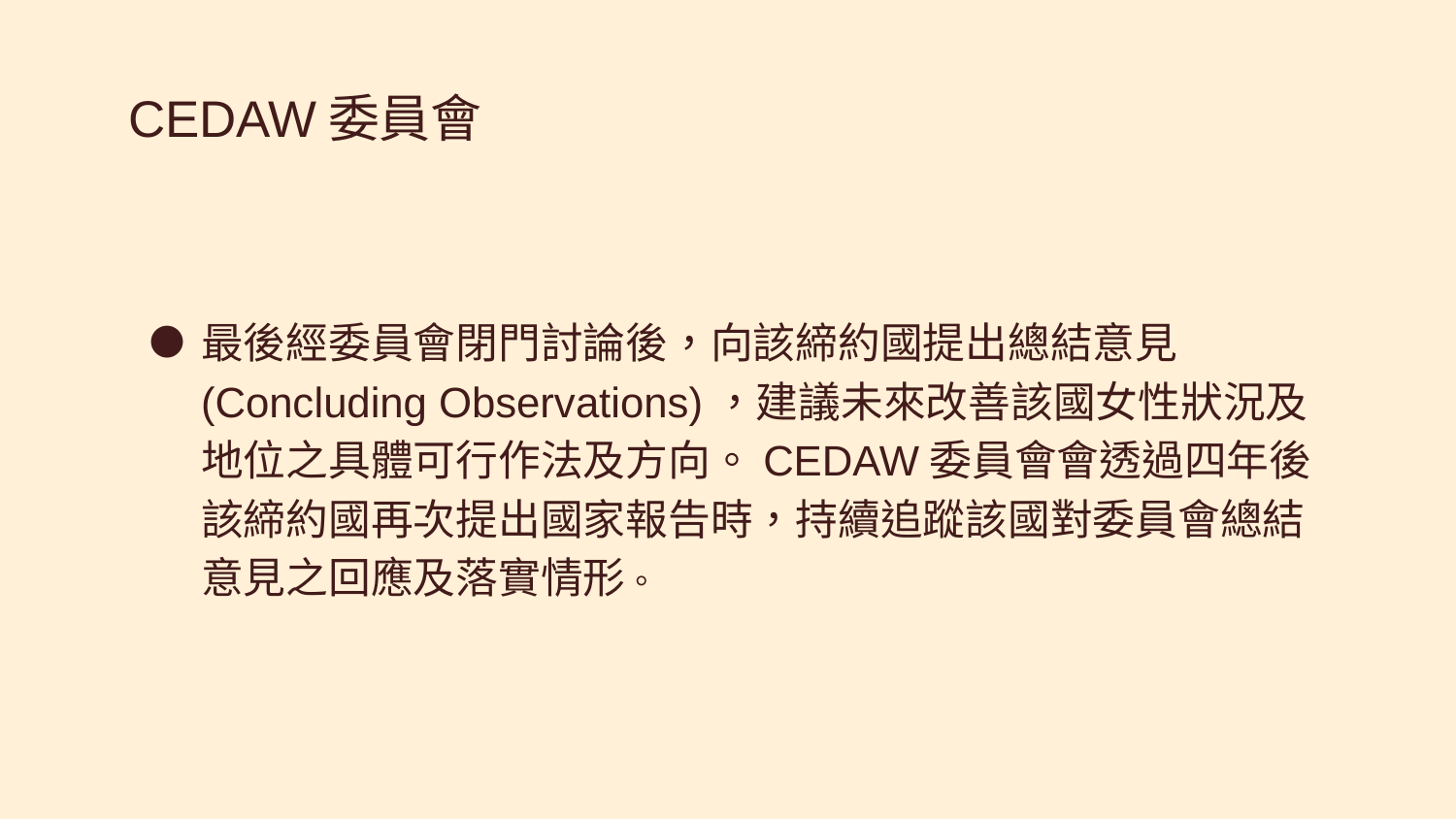

# CEDAW委員會
最後經委員會閉門討論後，向該締約國提出總結意見(Concluding Observations)，建議未來改善該國女性狀況及地位之具體可行作法及方向。CEDAW委員會會透過四年後該締約國再次提出國家報告時，持續追蹤該國對委員會總結意見之回應及落實情形。